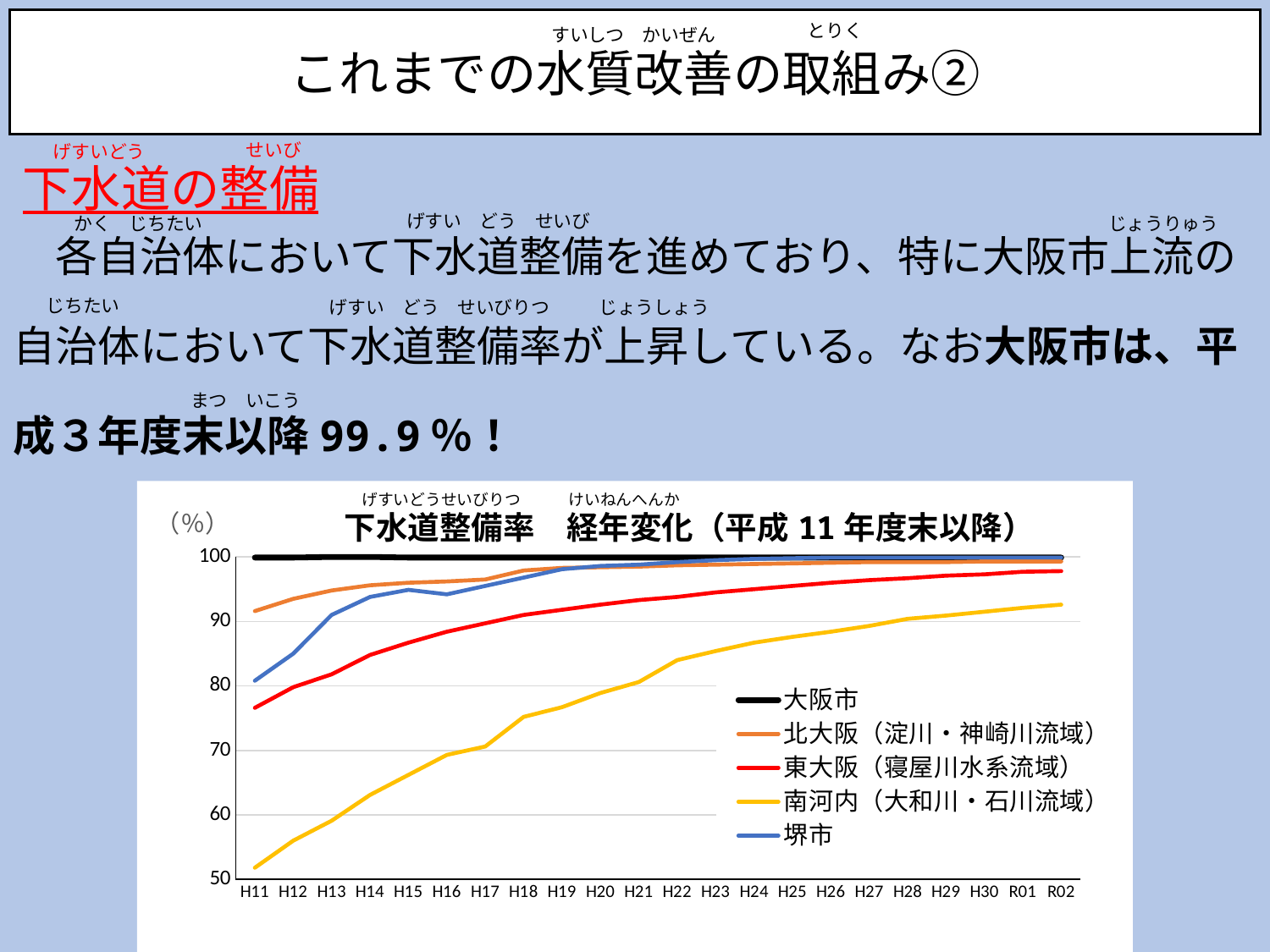

これまでの水質改善の取組み②
とりく
すいしつ　かいぜん
せいび
げすいどう
下水道の整備
げすい　どう　せいび
かく　じちたい
じょうりゅう
　各自治体において下水道整備を進めており、特に大阪市上流の

自治体において下水道整備率が上昇している。なお大阪市は、平

成３年度末以降99.9％！
じちたい
げすい　どう　せいびりつ
じょうしょう
まつ　いこう

### Chart: 下水道整備率　経年変化（平成11年度末以降）

| Category | 大阪市 | 北大阪（淀川・神崎川流域） | 東大阪（寝屋川水系流域） | 南河内（大和川・石川流域） | 堺市 |
|---|---|---|---|---|---|
| H11 | 99.9 | 91.6 | 76.6 | 51.8 | 80.8 |
| H12 | 99.9 | 93.5 | 79.8 | 56.0 | 85.0 |
| H13 | 100.0 | 94.8 | 81.8 | 59.1 | 91.0 |
| H14 | 100.0 | 95.6 | 84.8 | 63.1 | 93.8 |
| H15 | 99.9 | 96.0 | 86.7 | 66.2 | 94.9 |
| H16 | 99.9 | 96.2 | 88.4 | 69.3 | 94.2 |
| H17 | 99.9 | 96.5 | 89.7 | 70.6 | 95.5 |
| H18 | 99.9 | 97.9 | 91.0 | 75.2 | 96.8 |
| H19 | 99.9 | 98.3 | 91.8 | 76.7 | 98.1 |
| H20 | 99.9 | 98.4 | 92.6 | 78.9 | 98.6 |
| H21 | 99.9 | 98.5 | 93.3 | 80.6 | 98.8 |
| H22 | 99.9 | 98.7 | 93.8 | 84.0 | 99.2 |
| H23 | 99.9 | 98.8 | 94.5 | 85.4 | 99.5 |
| H24 | 99.9 | 98.9 | 95.0 | 86.7 | 99.7 |
| H25 | 99.9 | 99.0 | 95.5 | 87.6 | 99.8 |
| H26 | 99.9 | 99.1 | 96.0 | 88.4 | 99.9 |
| H27 | 99.9 | 99.2 | 96.4 | 89.3 | 99.9 |
| H28 | 99.9 | 99.2 | 96.7 | 90.4 | 99.9 |
| H29 | 99.9 | 99.2 | 97.1 | 90.9 | 99.9 |
| H30 | 99.9 | 99.3 | 97.3 | 91.5 | 99.9 |
| R01 | 99.9 | 99.3 | 97.7 | 92.1 | 99.9 |
| R02 | 99.9 | 99.3 | 97.8 | 92.6 | 99.9 |